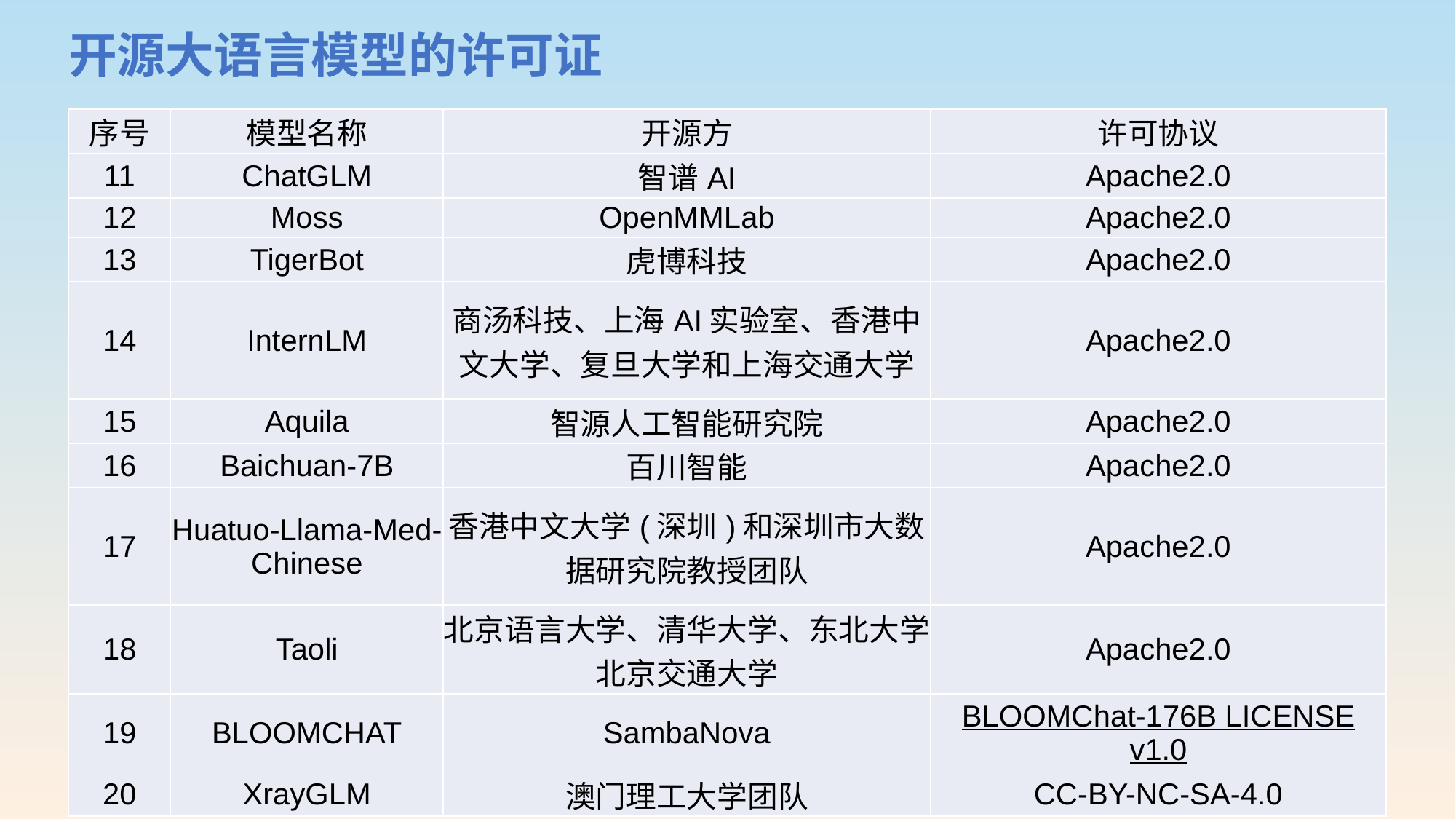

开源大语言模型的许可证
| 序号 | 模型名称 | 开源方 | 许可协议 |
| --- | --- | --- | --- |
| 11 | ChatGLM | 智谱AI | Apache2.0 |
| 12 | Moss | OpenMMLab | Apache2.0 |
| 13 | TigerBot | 虎博科技 | Apache2.0 |
| 14 | InternLM | 商汤科技、上海AI实验室、香港中文大学、复旦大学和上海交通大学 | Apache2.0 |
| 15 | Aquila | 智源人工智能研究院 | Apache2.0 |
| 16 | Baichuan-7B | 百川智能 | Apache2.0 |
| 17 | Huatuo-Llama-Med-Chinese | 香港中文大学(深圳)和深圳市大数据研究院教授团队 | Apache2.0 |
| 18 | Taoli | 北京语言大学、清华大学、东北大学、北京交通大学 | Apache2.0 |
| 19 | BLOOMCHAT | SambaNova | BLOOMChat-176B LICENSE v1.0 |
| 20 | XrayGLM | 澳门理工大学团队 | CC-BY-NC-SA-4.0 |
66